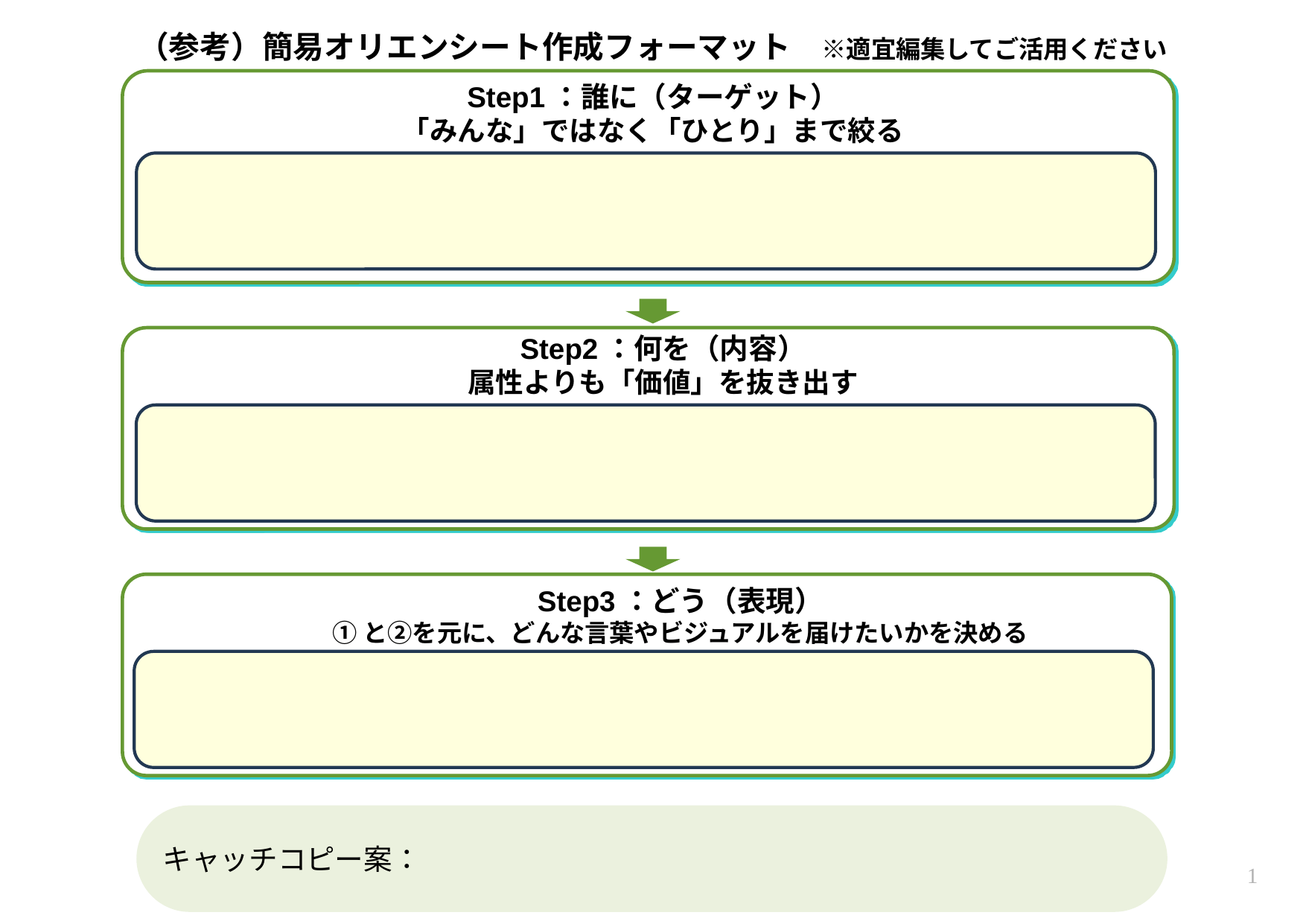

（参考）簡易オリエンシート作成フォーマット　※適宜編集してご活用ください

Step1：誰に（ターゲット）
「みんな」ではなく「ひとり」まで絞る

Step2：何を（内容）
属性よりも「価値」を抜き出す

Step3：どう（表現）
①と②を元に、どんな言葉やビジュアルを届けたいかを決める

キャッチコピー案：
1